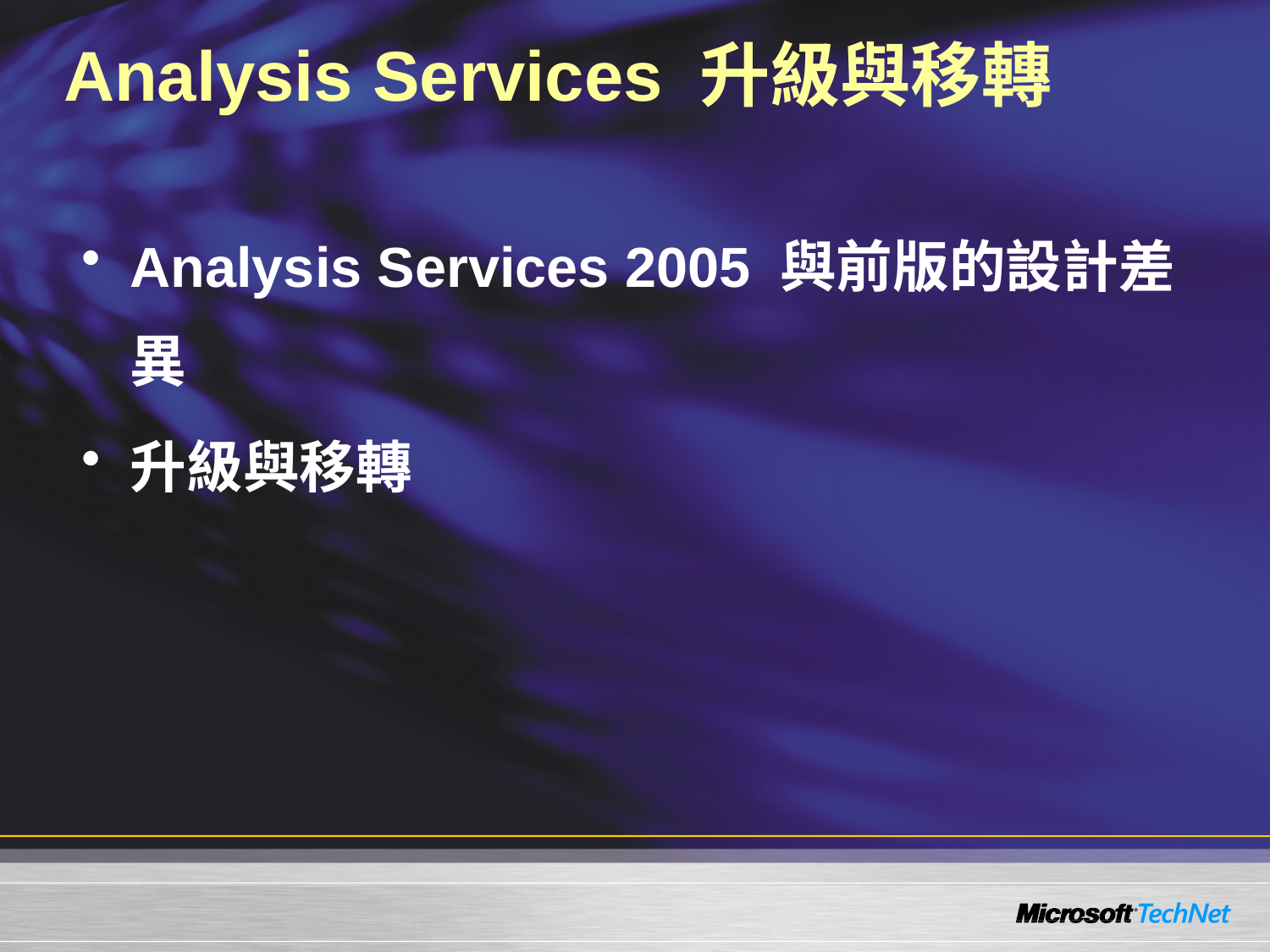

# Analysis Services 升級與移轉
Analysis Services 2005 與前版的設計差異
升級與移轉